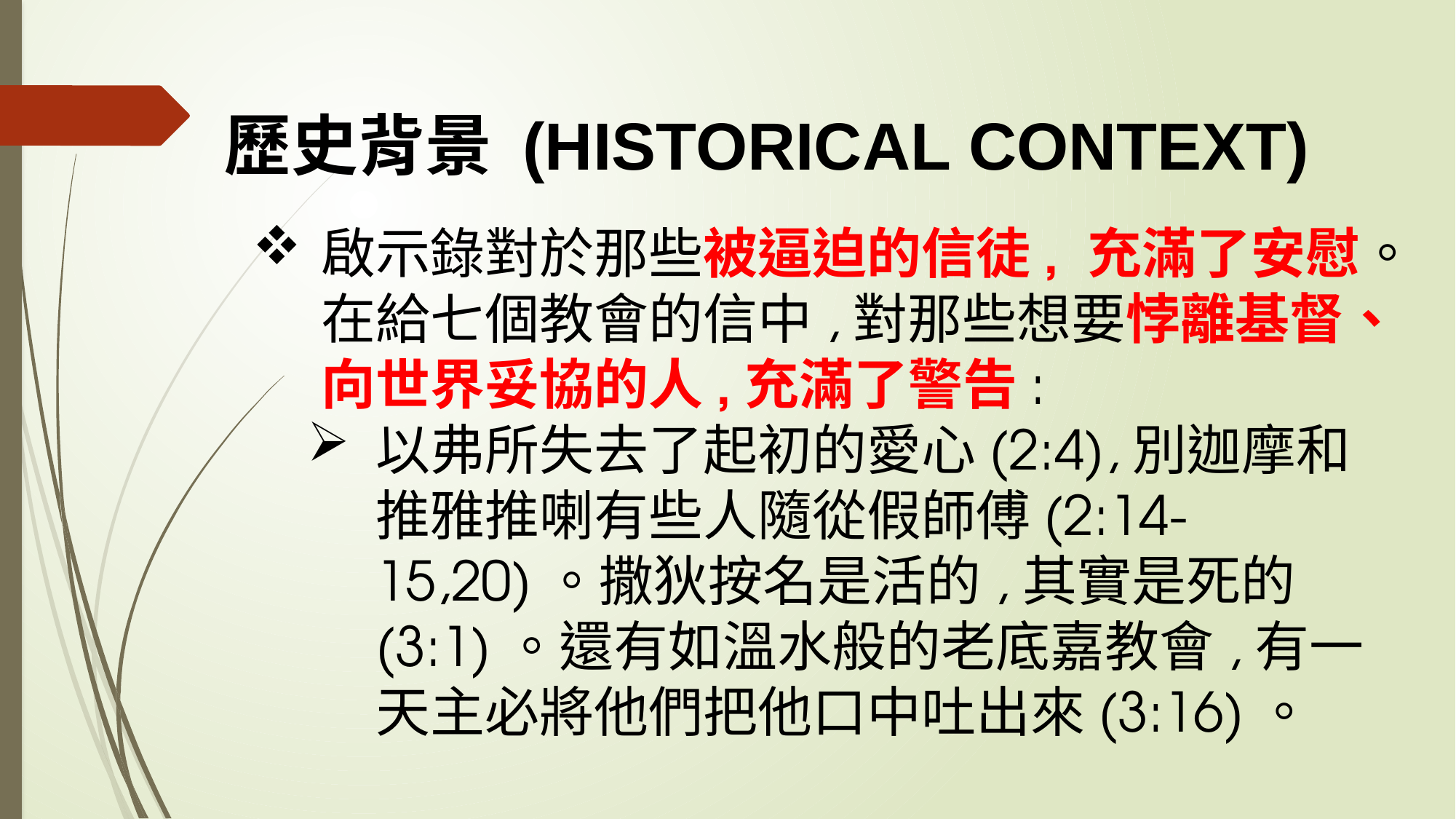

歷史背景 (Historical Context)
啟示錄對於那些被逼迫的信徒, 充滿了安慰。在給七個教會的信中,對那些想要悖離基督、向世界妥協的人,充滿了警告:
以弗所失去了起初的愛心(2:4),別迦摩和推雅推喇有些人隨從假師傅(2:14-15,20)。撒狄按名是活的,其實是死的(3:1)。還有如溫水般的老底嘉教會,有一天主必將他們把他口中吐出來(3:16)。